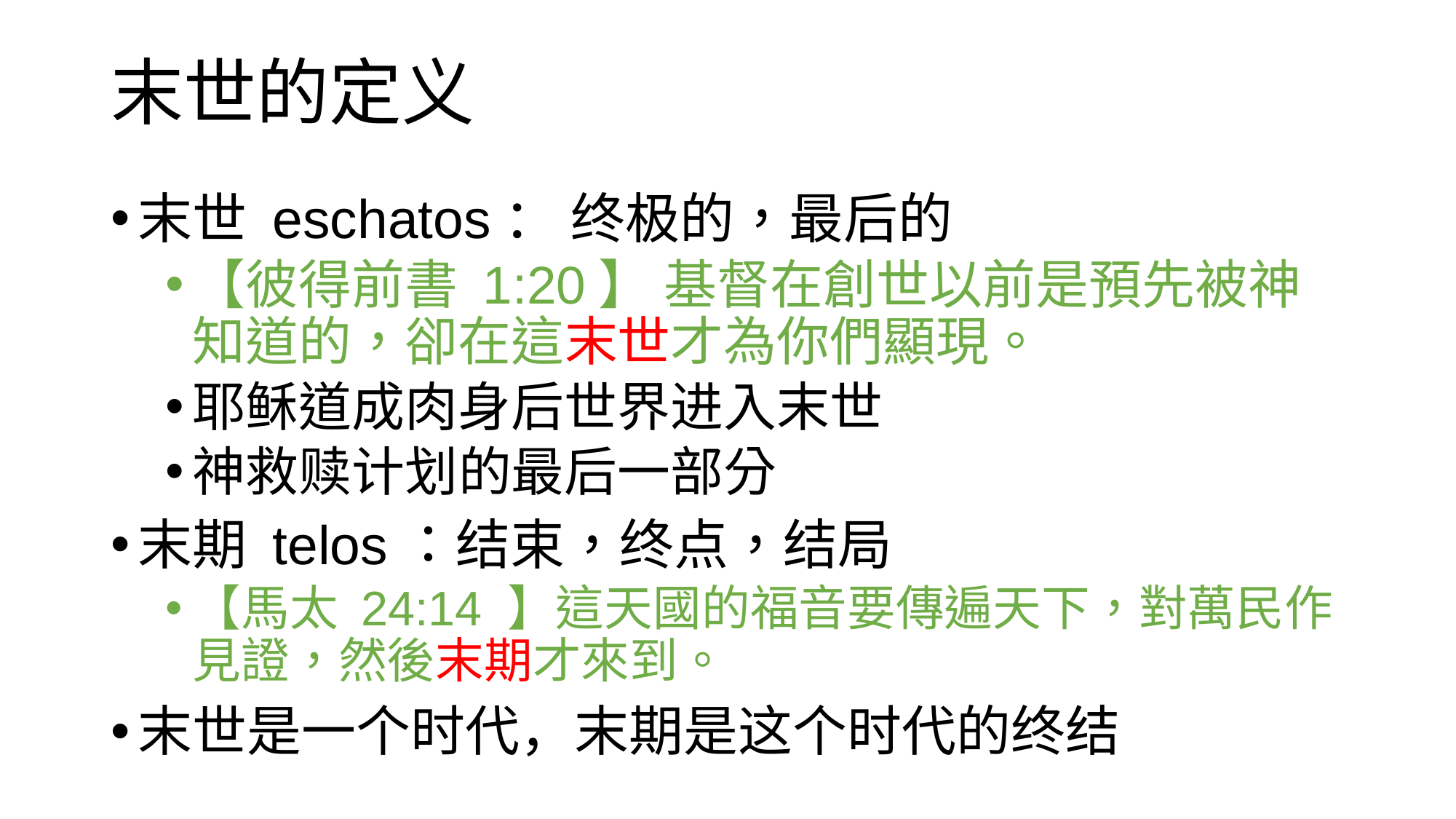

# 末世的定义
末世 eschatos： 终极的，最后的
【彼得前書 1:20】 基督在創世以前是預先被神知道的，卻在這末世才為你們顯現。
耶稣道成肉身后世界进入末世
神救赎计划的最后一部分
末期 telos：结束，终点，结局
【馬太 24:14 】這天國的福音要傳遍天下，對萬民作見證，然後末期才來到。
末世是一个时代，末期是这个时代的终结